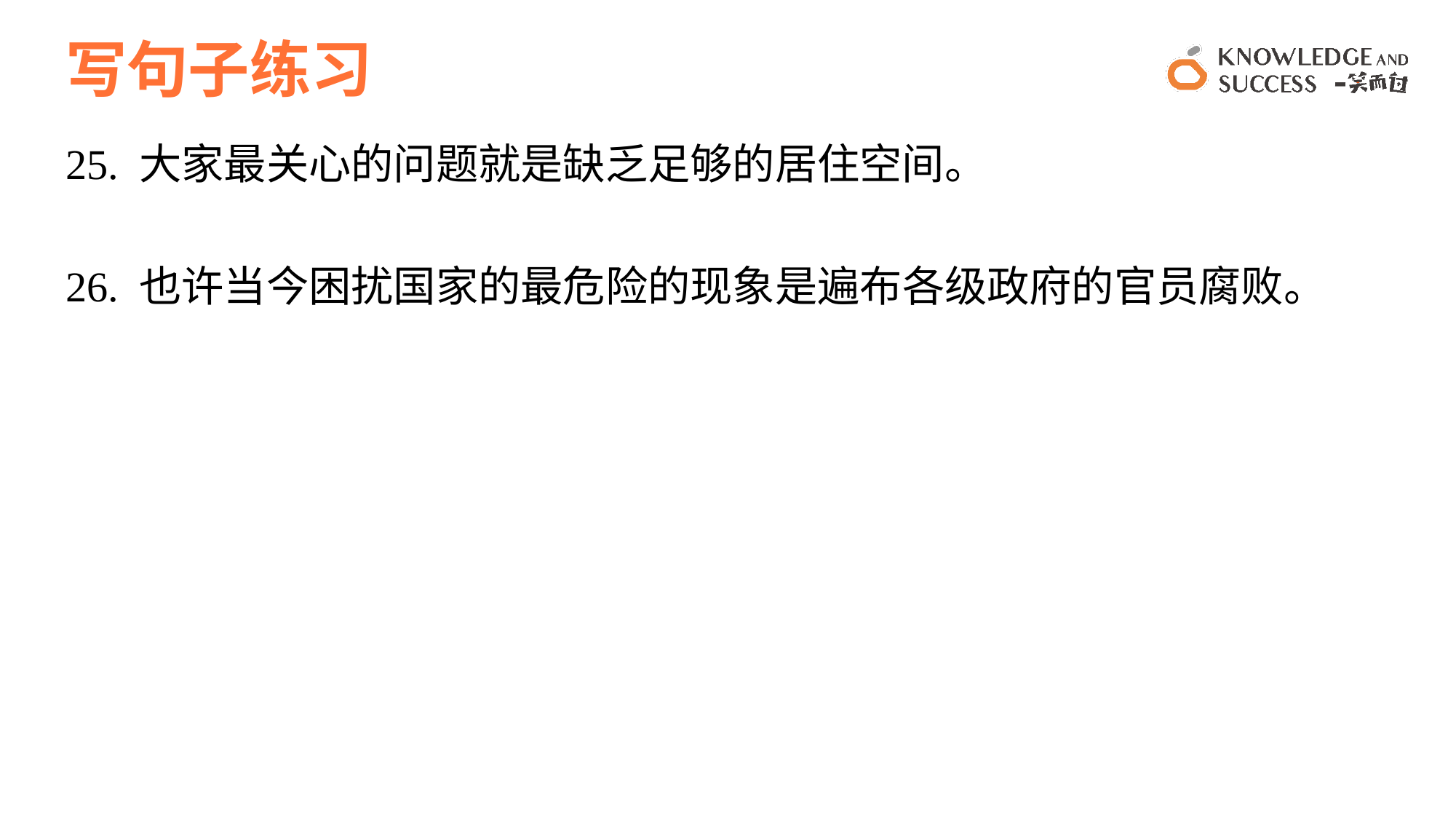

# 写句子练习
25. 大家最关心的问题就是缺乏足够的居住空间。

26. 也许当今困扰国家的最危险的现象是遍布各级政府的官员腐败。

17